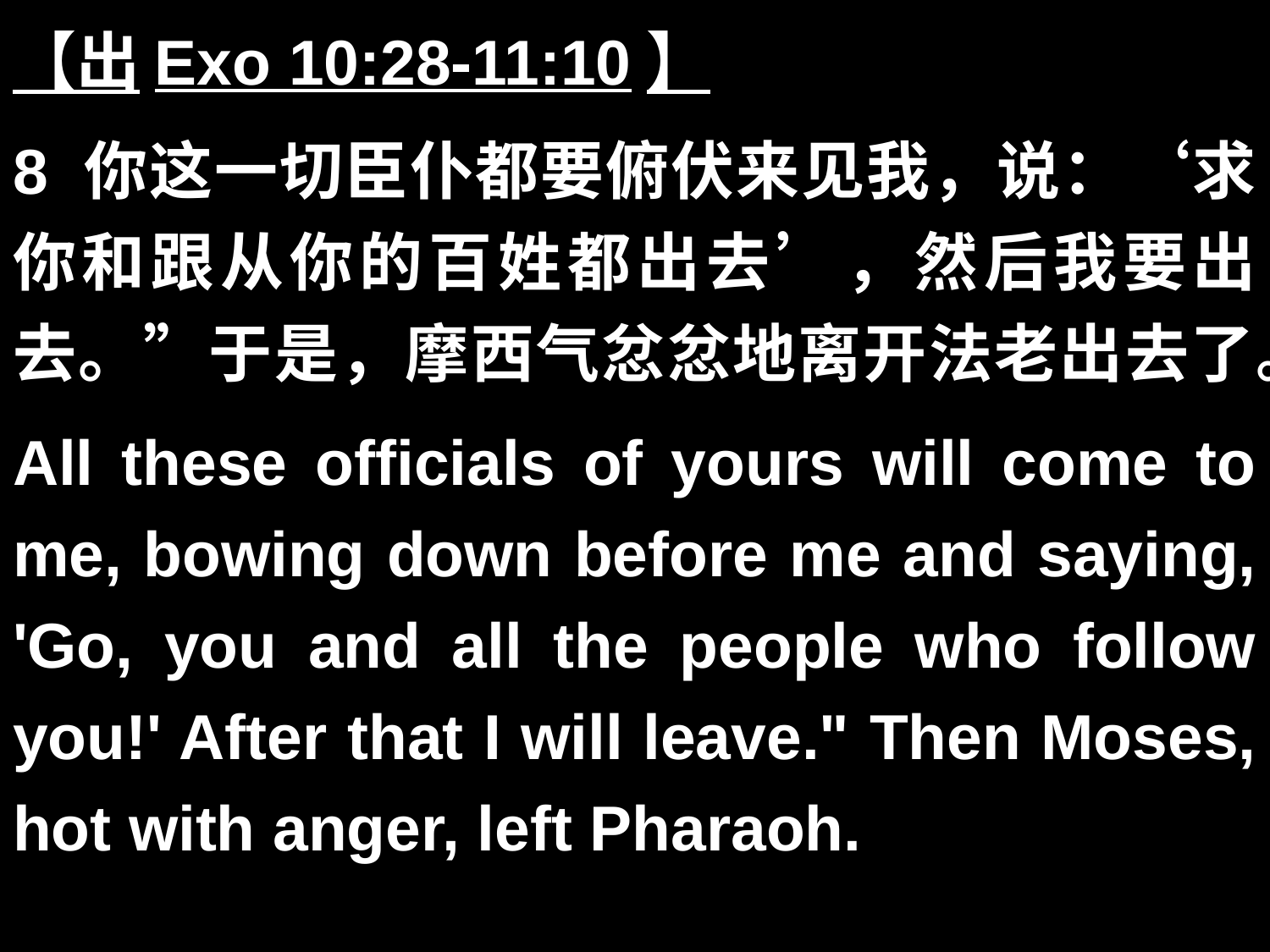

【出Exo 10:28-11:10】
8 你这一切臣仆都要俯伏来见我，说：‘求你和跟从你的百姓都出去’，然后我要出去。”于是，摩西气忿忿地离开法老出去了。
All these officials of yours will come to me, bowing down before me and saying, 'Go, you and all the people who follow you!' After that I will leave." Then Moses, hot with anger, left Pharaoh.